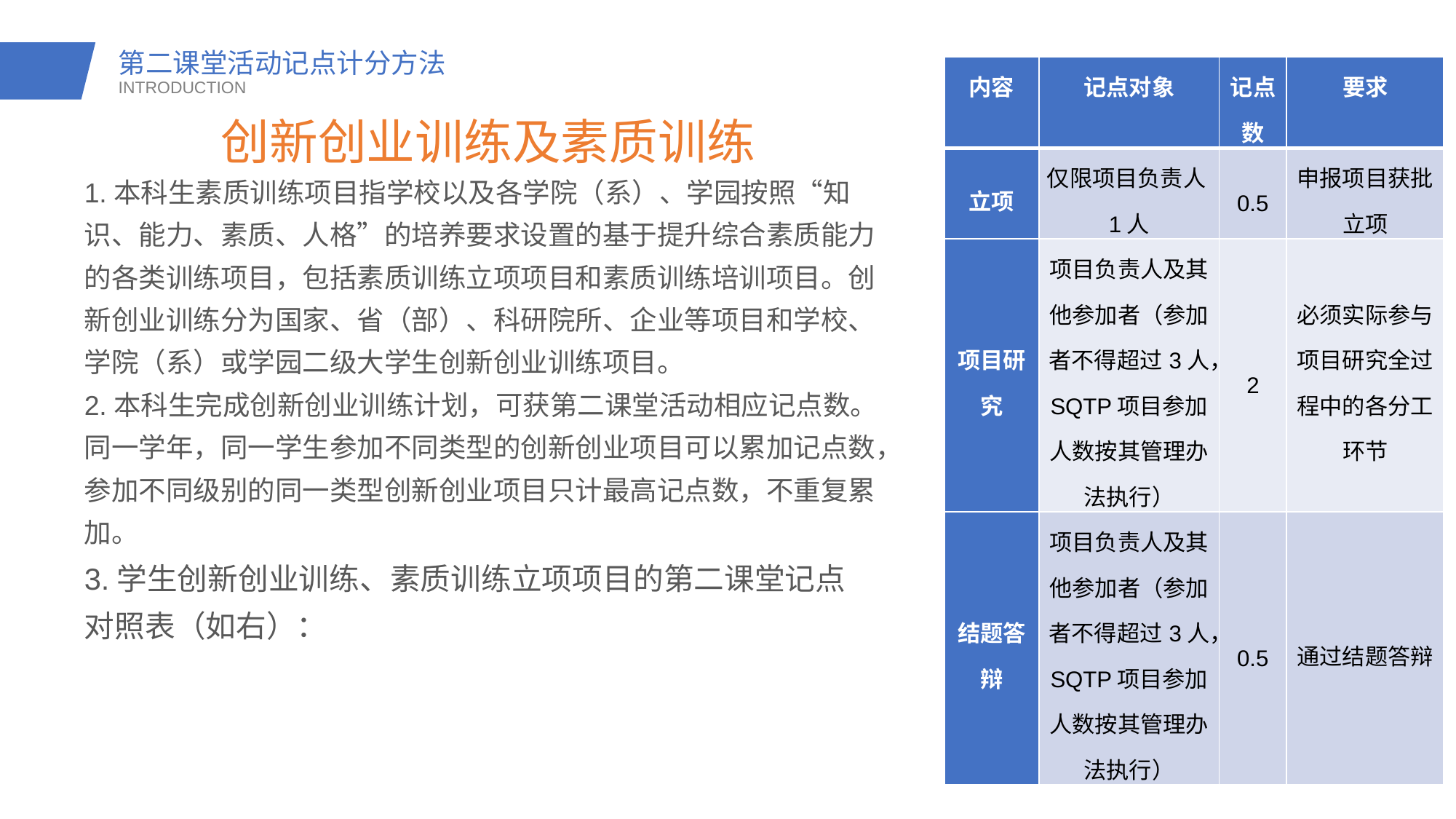

第二课堂活动记点计分方法
| 内容 | 记点对象 | 记点数 | 要求 |
| --- | --- | --- | --- |
| 立项 | 仅限项目负责人1人 | 0.5 | 申报项目获批立项 |
| 项目研究 | 项目负责人及其他参加者（参加者不得超过3人，SQTP项目参加人数按其管理办法执行） | 2 | 必须实际参与项目研究全过程中的各分工环节 |
| 结题答辩 | 项目负责人及其他参加者（参加者不得超过3人，SQTP项目参加人数按其管理办法执行） | 0.5 | 通过结题答辩 |
INTRODUCTION
创新创业训练及素质训练
1.本科生素质训练项目指学校以及各学院（系）、学园按照“知识、能力、素质、人格”的培养要求设置的基于提升综合素质能力的各类训练项目，包括素质训练立项项目和素质训练培训项目。创新创业训练分为国家、省（部）、科研院所、企业等项目和学校、学院（系）或学园二级大学生创新创业训练项目。
2.本科生完成创新创业训练计划，可获第二课堂活动相应记点数。同一学年，同一学生参加不同类型的创新创业项目可以累加记点数，参加不同级别的同一类型创新创业项目只计最高记点数，不重复累加。
3.学生创新创业训练、素质训练立项项目的第二课堂记点对照表（如右）：